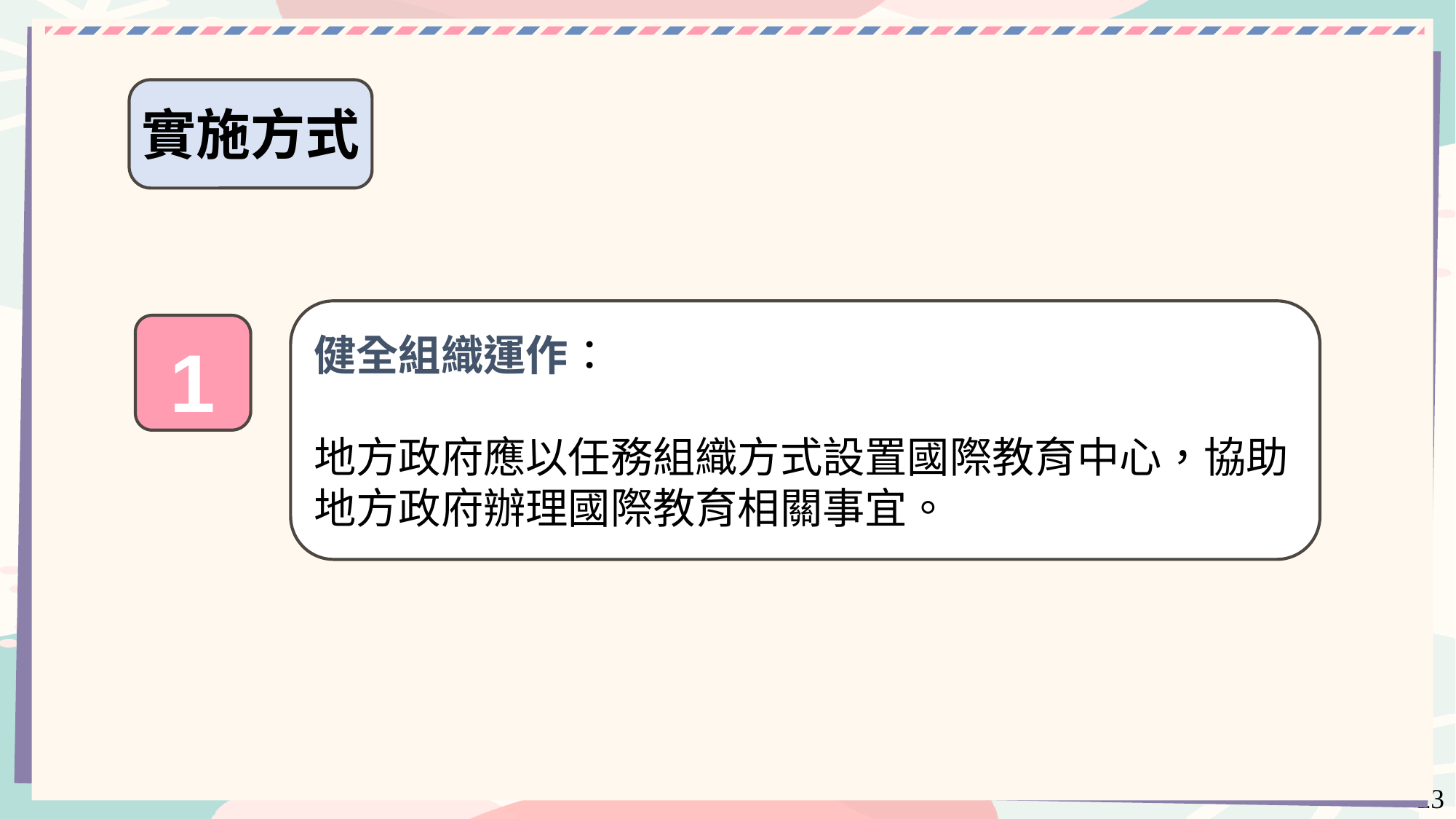

實施方式
健全組織運作：

地方政府應以任務組織方式設置國際教育中心，協助地方政府辦理國際教育相關事宜。

1
23